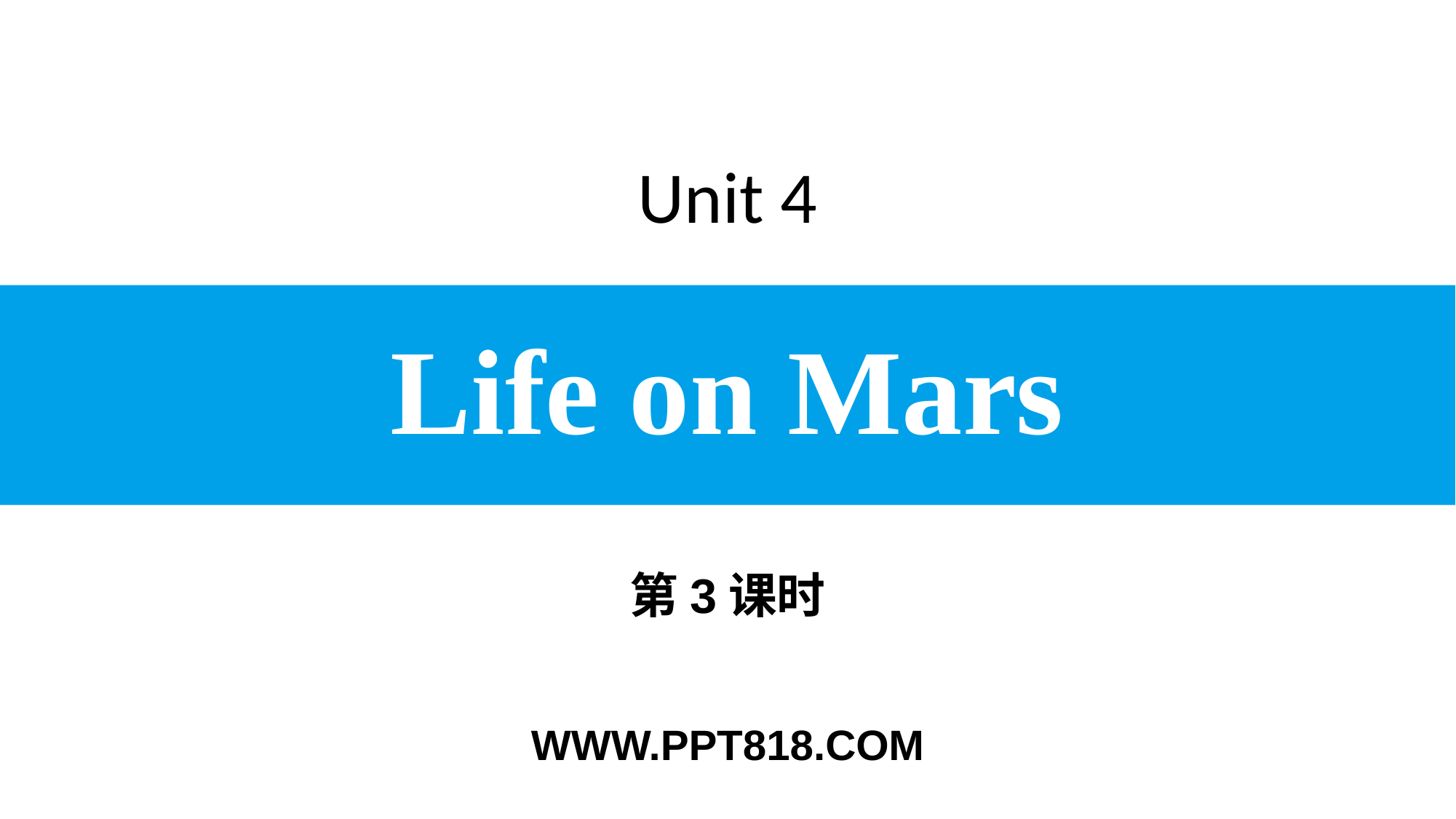

Unit 4
# Life on Mars
第3课时
WWW.PPT818.COM